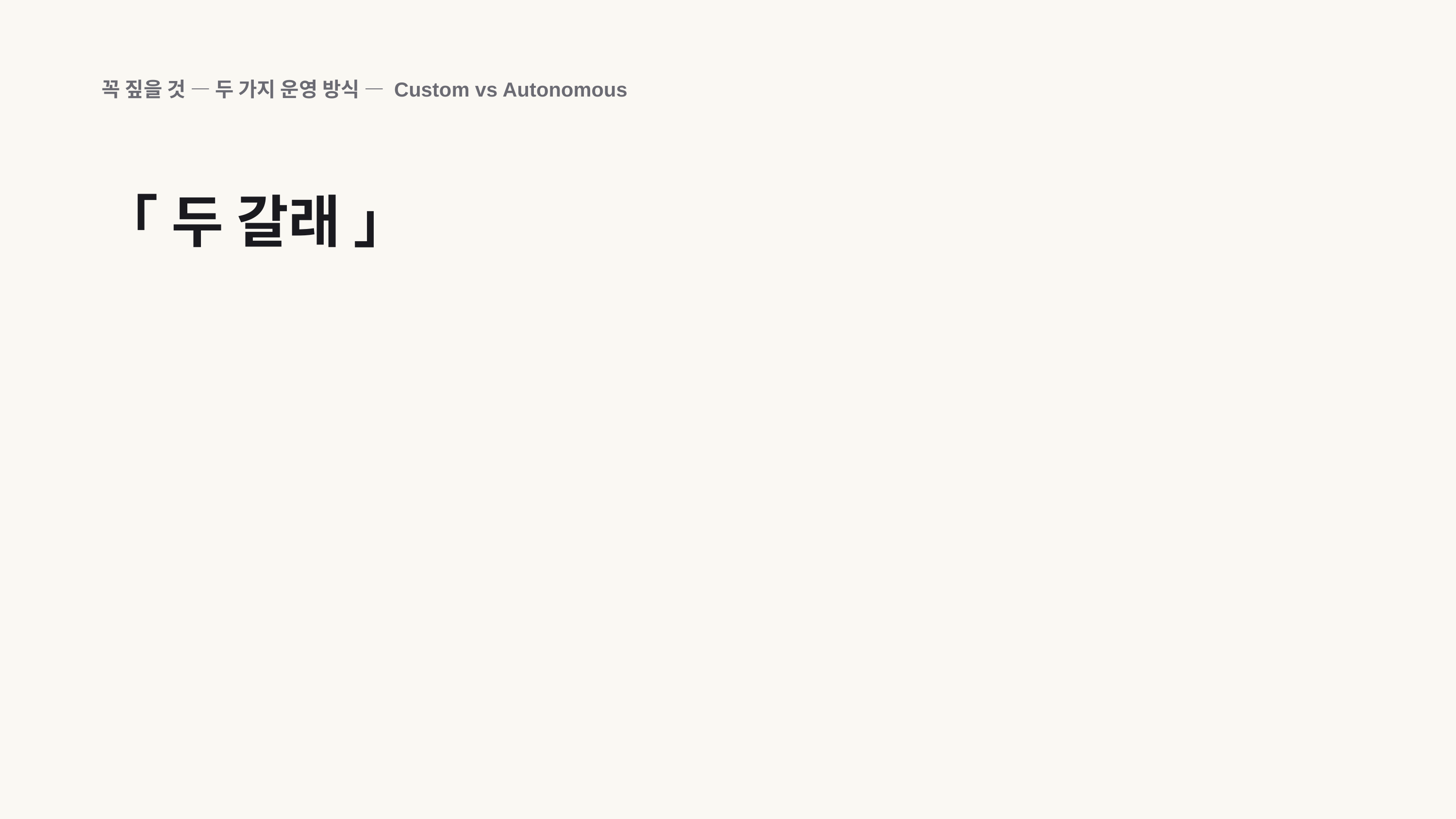

꼭 짚을 것 — 두 가지 운영 방식 — Custom vs Autonomous
「 두 갈래 」